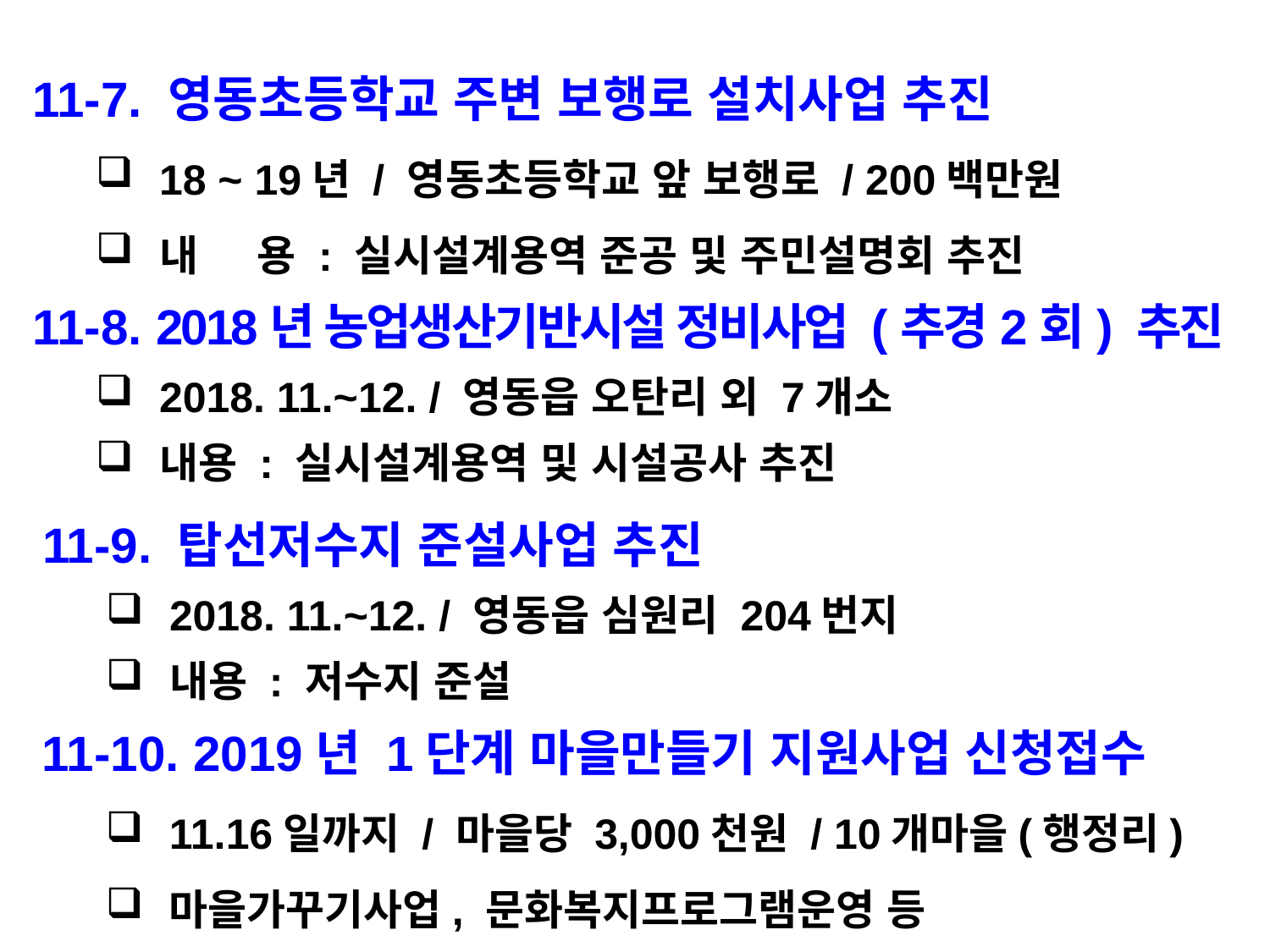

11-7. 영동초등학교 주변 보행로 설치사업 추진
18 ~ 19년 / 영동초등학교 앞 보행로 / 200백만원
내     용 : 실시설계용역 준공 및 주민설명회 추진

11-8. 2018년 농업생산기반시설 정비사업 (추경2회) 추진
2018. 11.~12. / 영동읍 오탄리 외 7개소
내용 : 실시설계용역 및 시설공사 추진

11-9. 탑선저수지 준설사업 추진
2018. 11.~12. / 영동읍 심원리 204번지
내용 : 저수지 준설
11-10. 2019년 1단계 마을만들기 지원사업 신청접수
11.16일까지 / 마을당 3,000천원 / 10개마을(행정리)
마을가꾸기사업, 문화복지프로그램운영 등